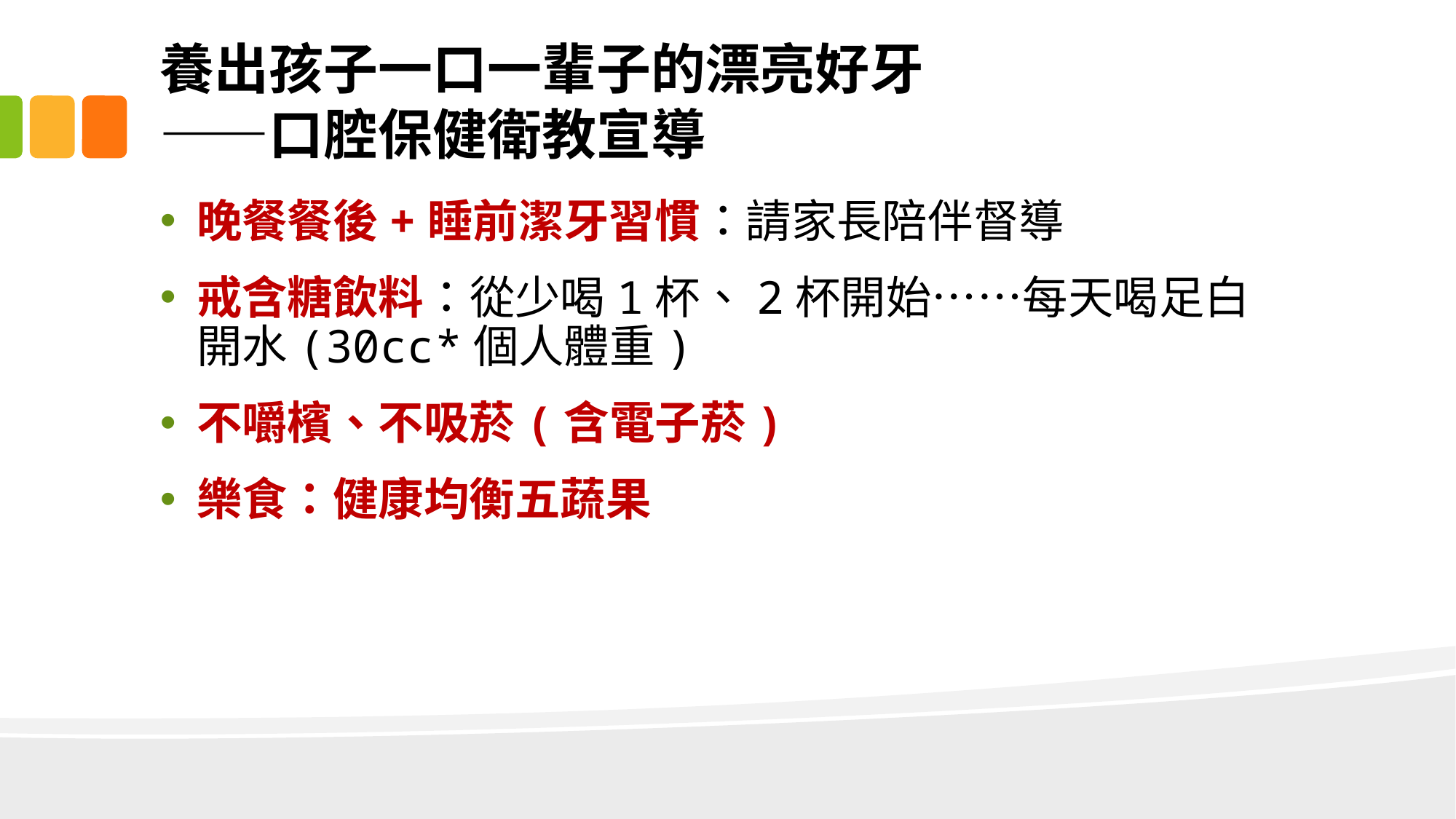

# 養出孩子一口一輩子的漂亮好牙 ——口腔保健衛教宣導
晚餐餐後+睡前潔牙習慣：請家長陪伴督導
戒含糖飲料：從少喝1杯、2杯開始……每天喝足白開水(30cc*個人體重)
不嚼檳、不吸菸(含電子菸)
樂食：健康均衡五蔬果